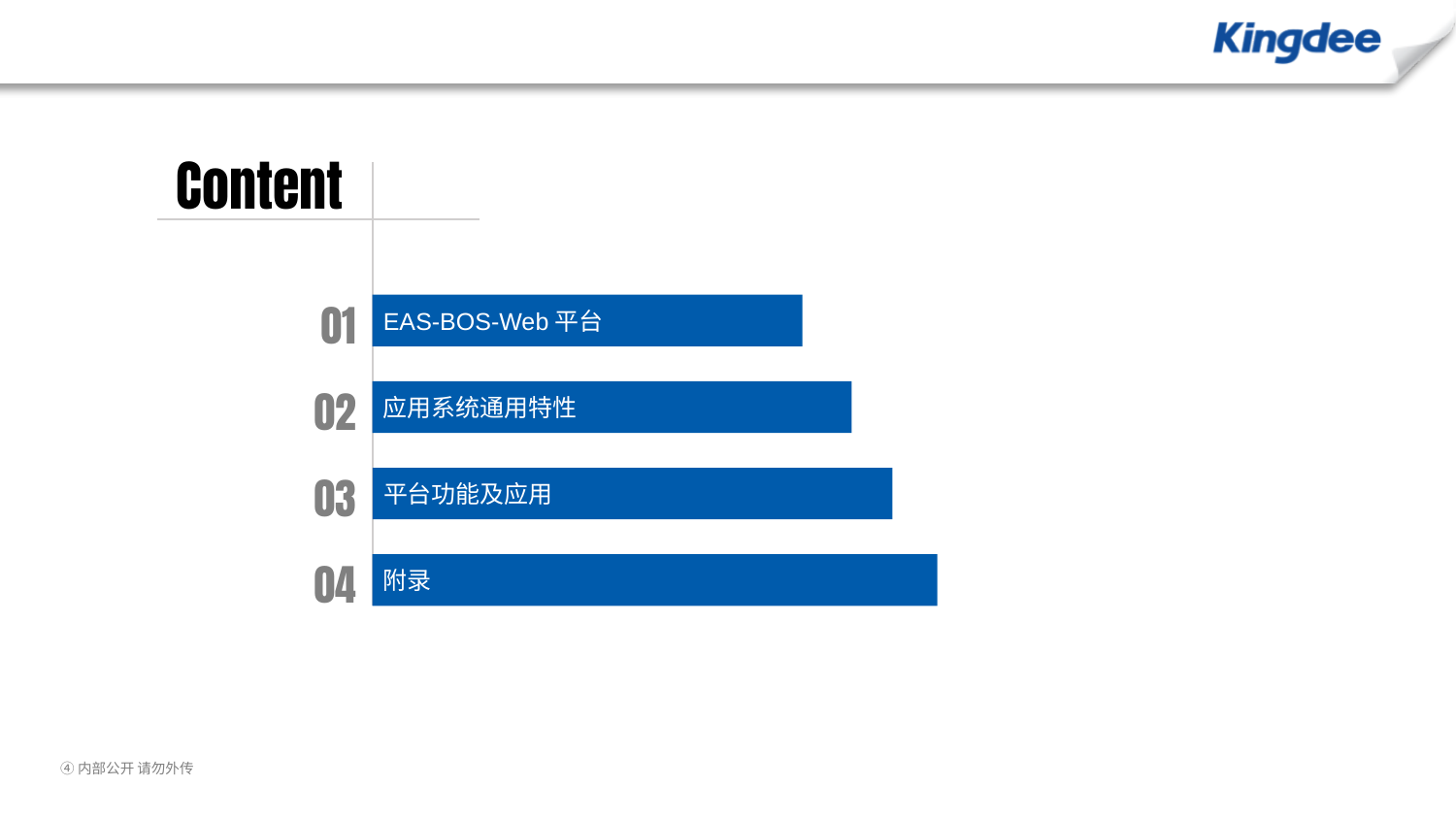

Content
01
EAS-BOS-Web平台
02
应用系统通用特性
03
平台功能及应用
04
附录